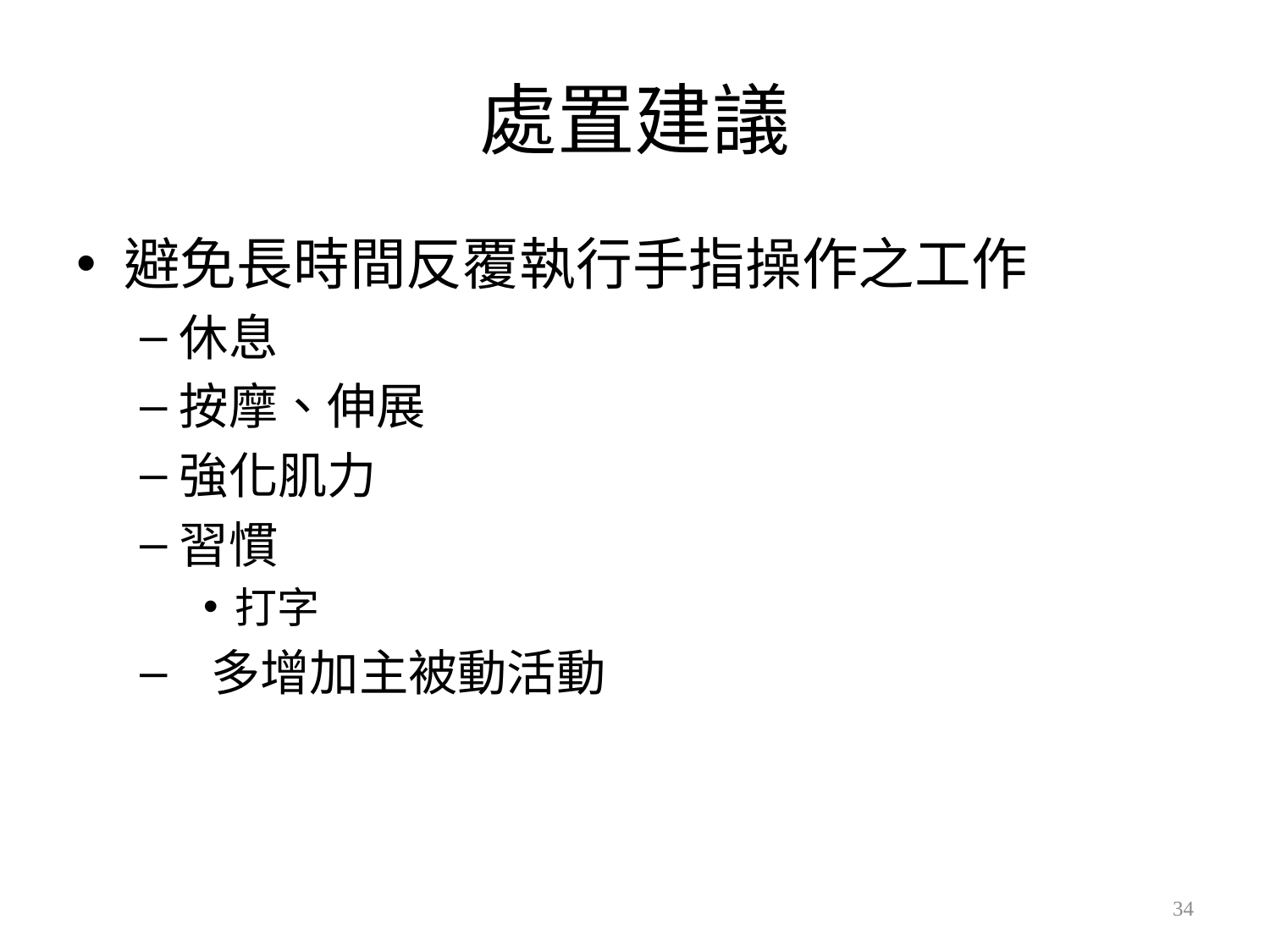

# 處置建議
避免長時間反覆執行手指操作之工作
休息
按摩、伸展
強化肌力
習慣
打字
多增加主被動活動
34